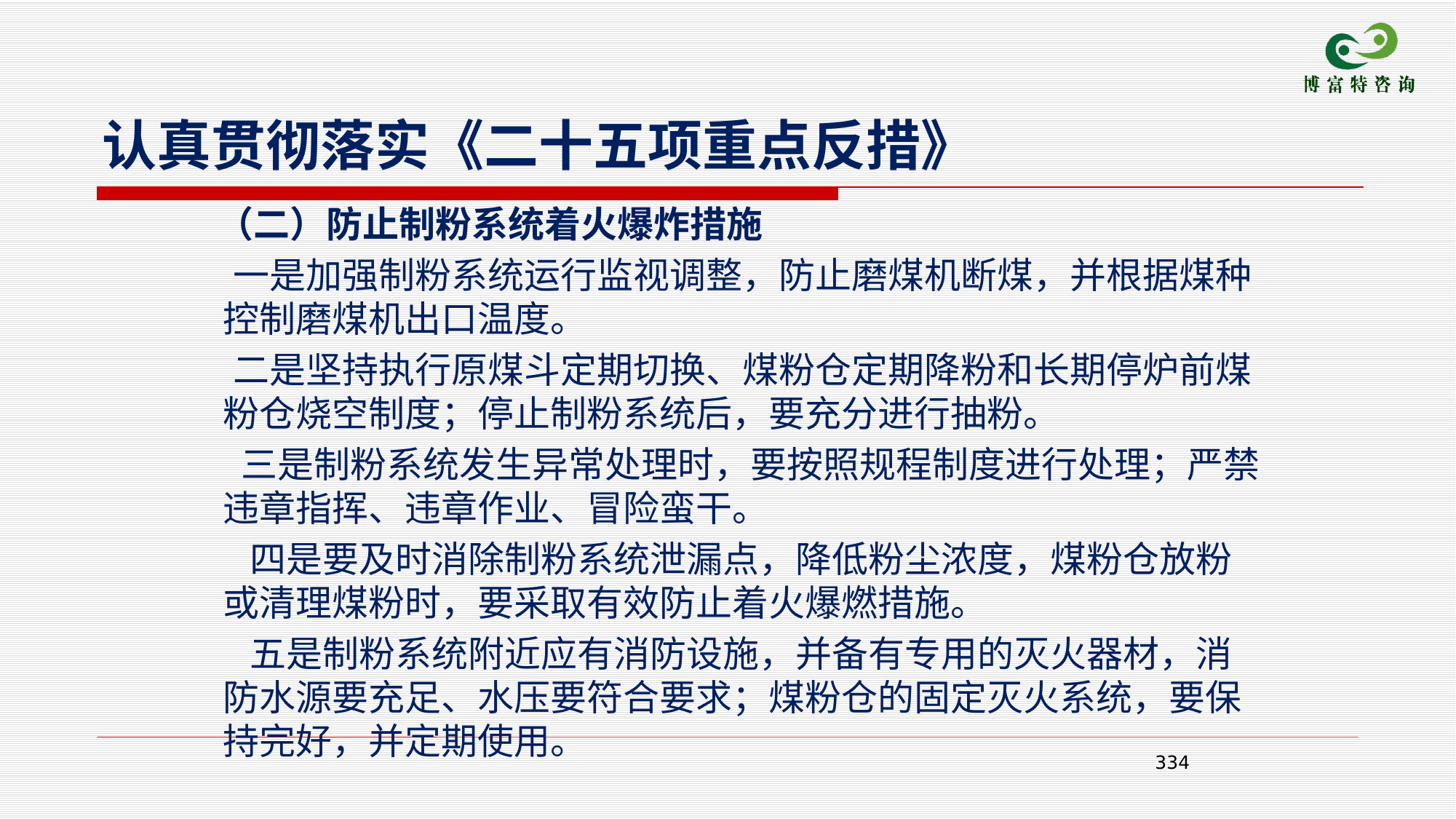

认真贯彻落实《二十五项重点反措》
     （二）防止制粉系统着火爆炸措施
       一是加强制粉系统运行监视调整，防止磨煤机断煤，并根据煤种控制磨煤机出口温度。
       二是坚持执行原煤斗定期切换、煤粉仓定期降粉和长期停炉前煤粉仓烧空制度；停止制粉系统后，要充分进行抽粉。
        三是制粉系统发生异常处理时，要按照规程制度进行处理；严禁违章指挥、违章作业、冒险蛮干。
         四是要及时消除制粉系统泄漏点，降低粉尘浓度，煤粉仓放粉或清理煤粉时，要采取有效防止着火爆燃措施。
         五是制粉系统附近应有消防设施，并备有专用的灭火器材，消防水源要充足、水压要符合要求；煤粉仓的固定灭火系统，要保持完好，并定期使用。

334